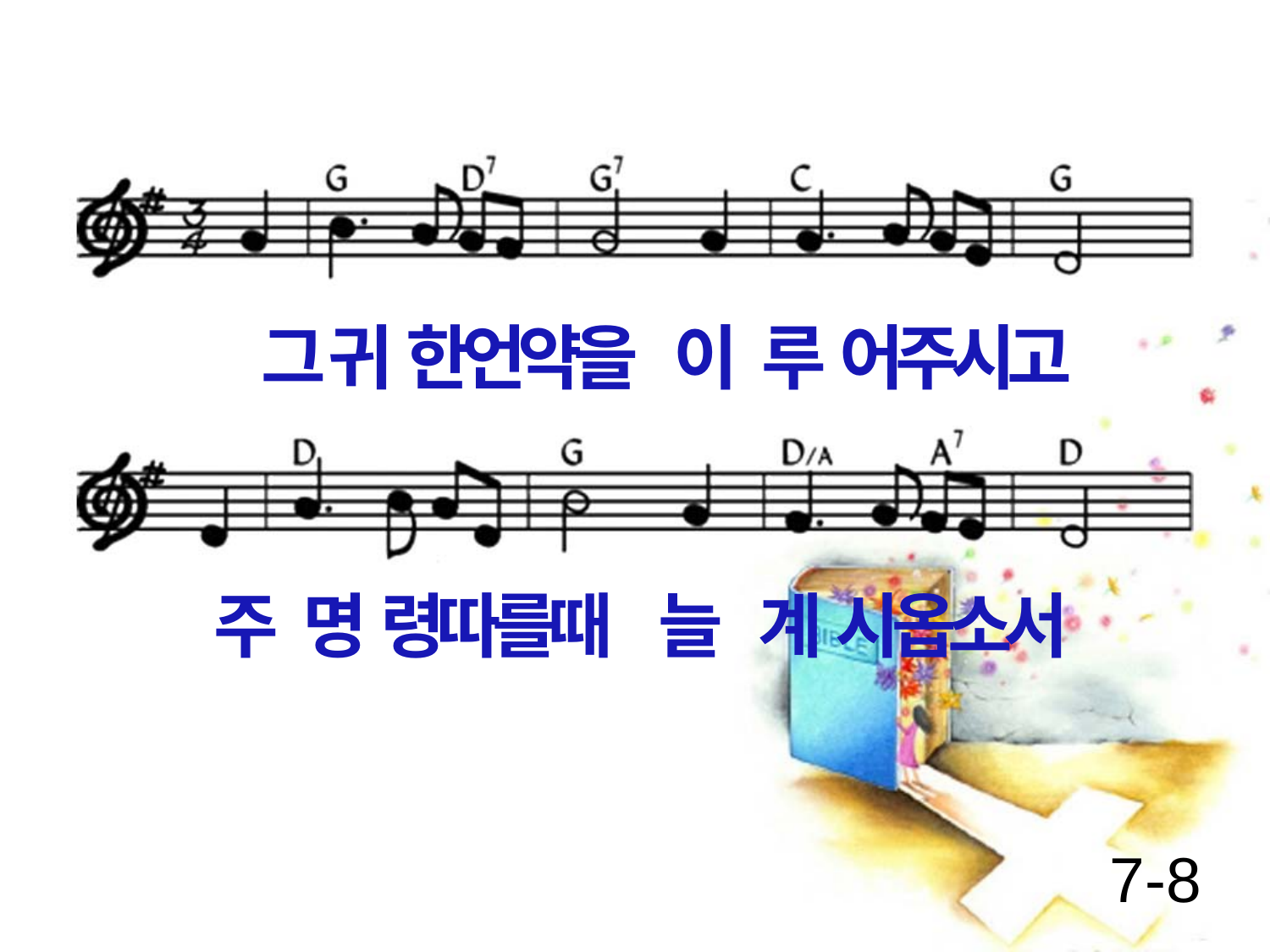

그 귀  한언약을    이   루  어주시고
주   명  령따를때     늘    계  시옵소서
7-8